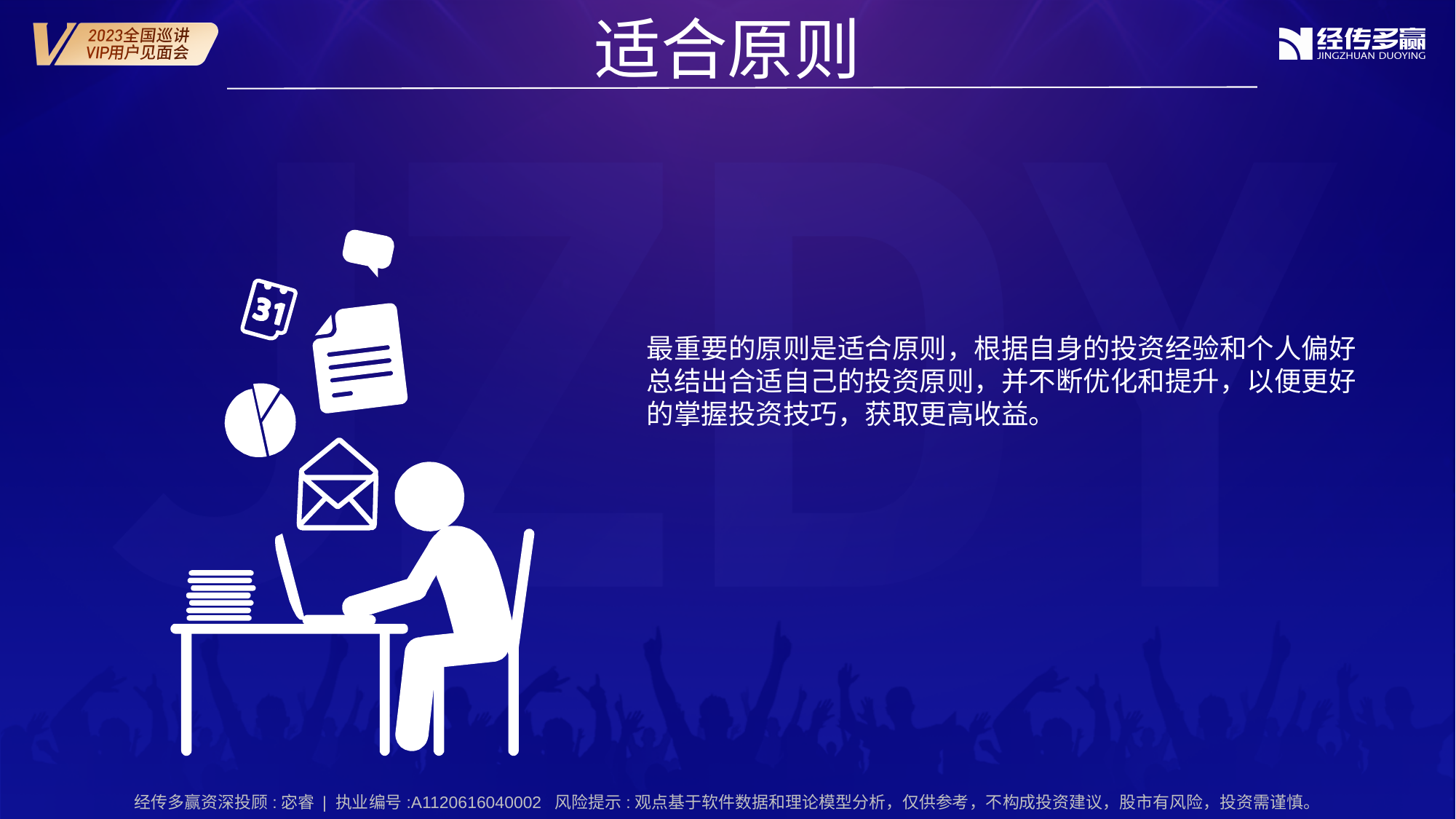

适合原则

最重要的原则是适合原则，根据自身的投资经验和个人偏好总结出合适自己的投资原则，并不断优化和提升，以便更好的掌握投资技巧，获取更高收益。